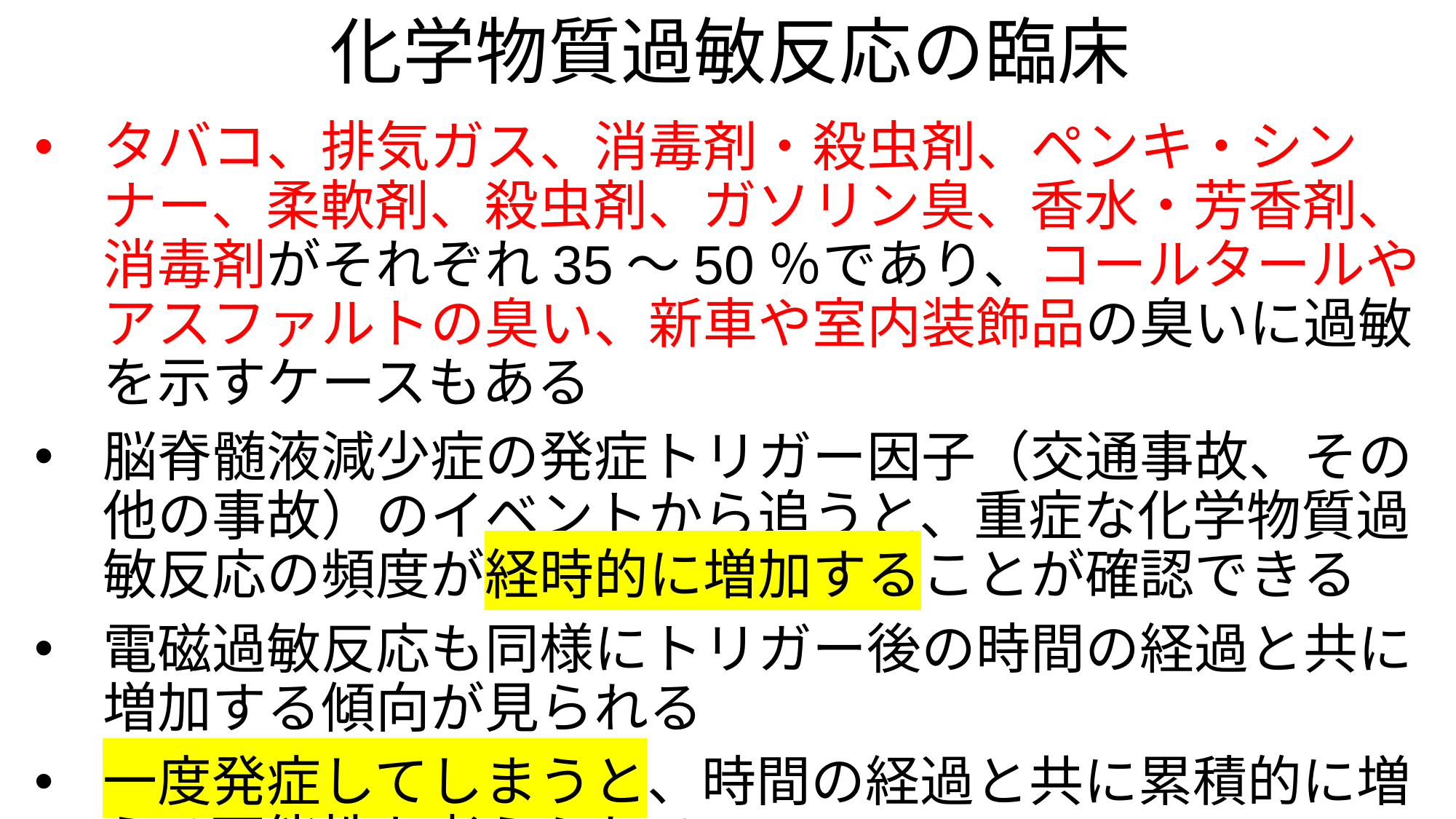

# 化学物質過敏反応の臨床
タバコ、排気ガス、消毒剤・殺虫剤、ペンキ・シンナー、柔軟剤、殺虫剤、ガソリン臭、香水・芳香剤、消毒剤がそれぞれ35～50％であり、コールタールやアスファルトの臭い、新車や室内装飾品の臭いに過敏を示すケースもある
脳脊髄液減少症の発症トリガー因子（交通事故、その他の事故）のイベントから追うと、重症な化学物質過敏反応の頻度が経時的に増加することが確認できる
電磁過敏反応も同様にトリガー後の時間の経過と共に増加する傾向が見られる
一度発症してしまうと、時間の経過と共に累積的に増える可能性も考えられる